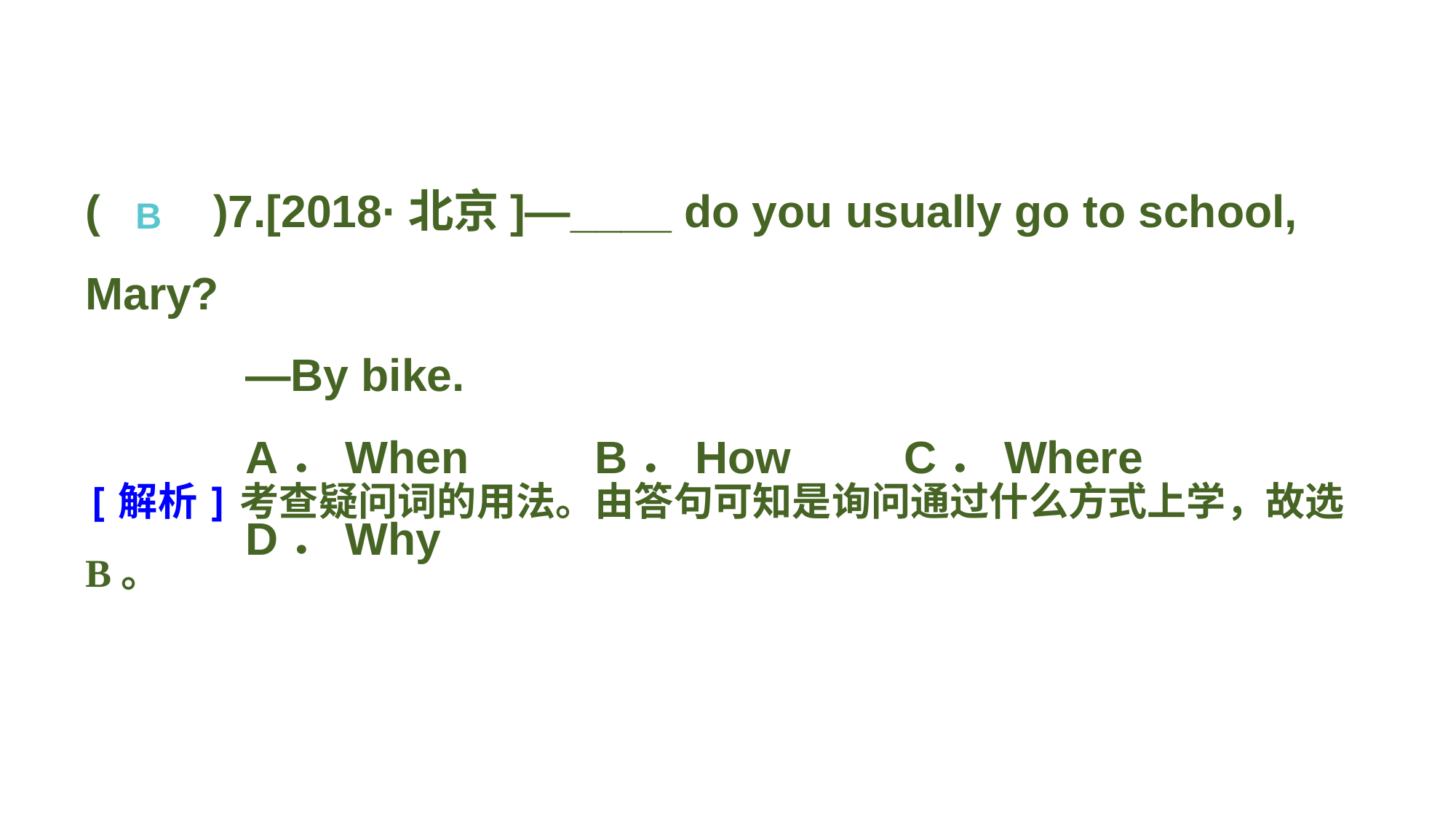

(　　)7.[2018·北京]—____ do you usually go to school, Mary?
—By bike.
A．When          B．How         C．Where          D．Why
B
[解析]考查疑问词的用法。由答句可知是询问通过什么方式上学，故选B。